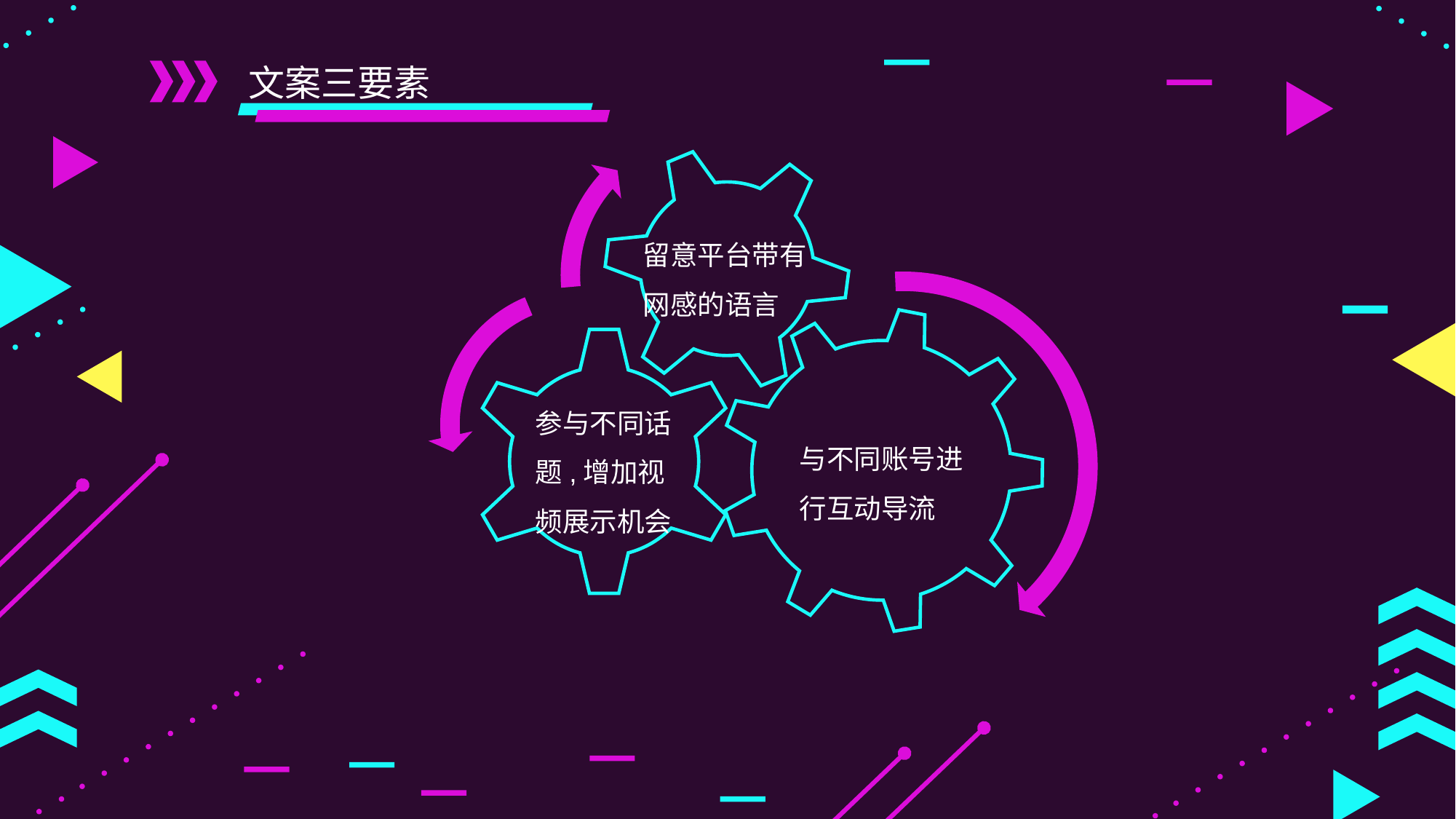

文案三要素

留意平台带有网感的语言

参与不同话题,增加视频展示机会
与不同账号进行互动导流